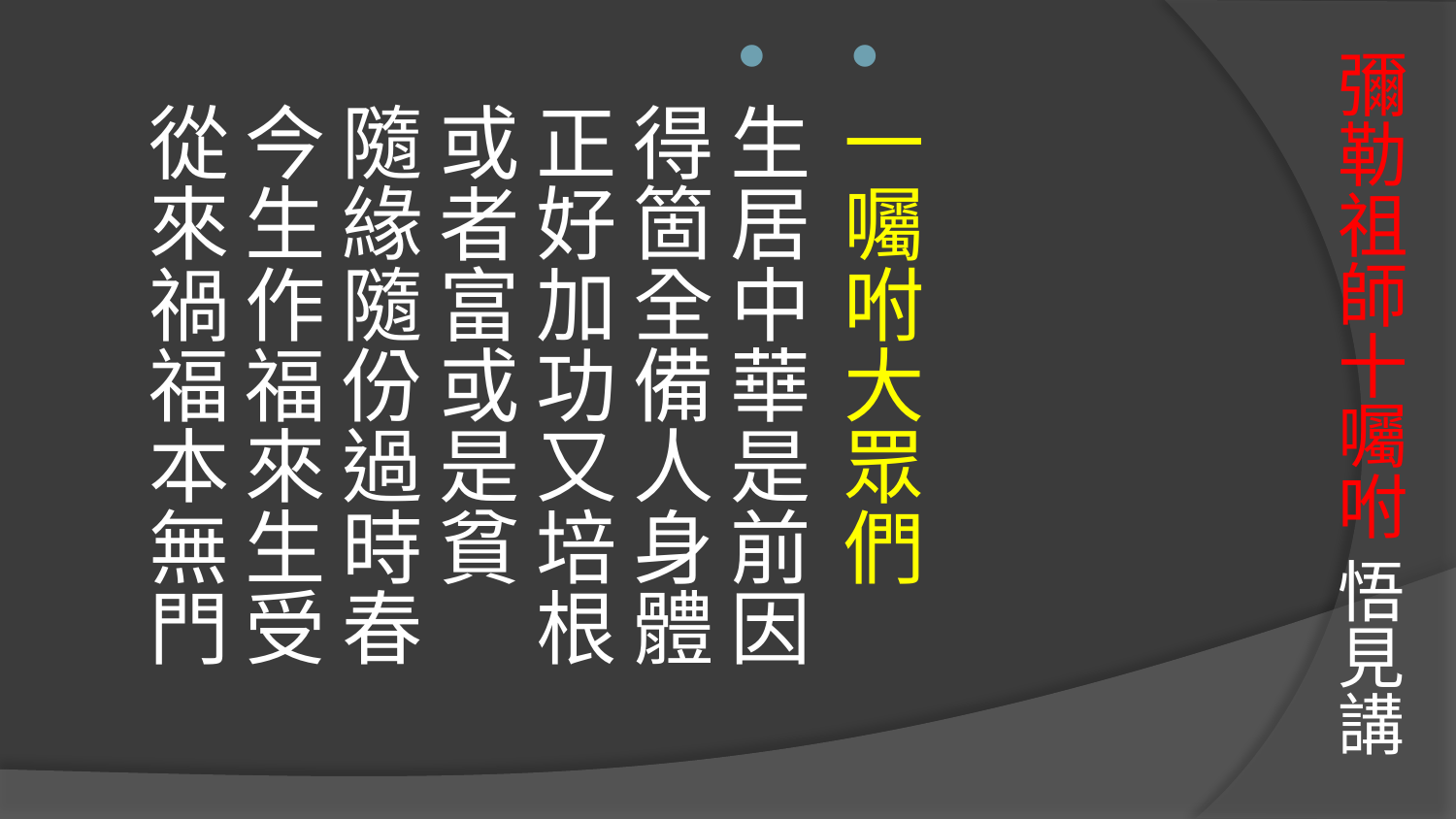

# 彌勒祖師十囑咐 悟見講
一囑咐大眾們
生居中華是前因　
得箇全備人身體
正好加功又培根 
或者富或是貧　
隨緣隨份過時春
今生作福來生受　
從來禍福本無門